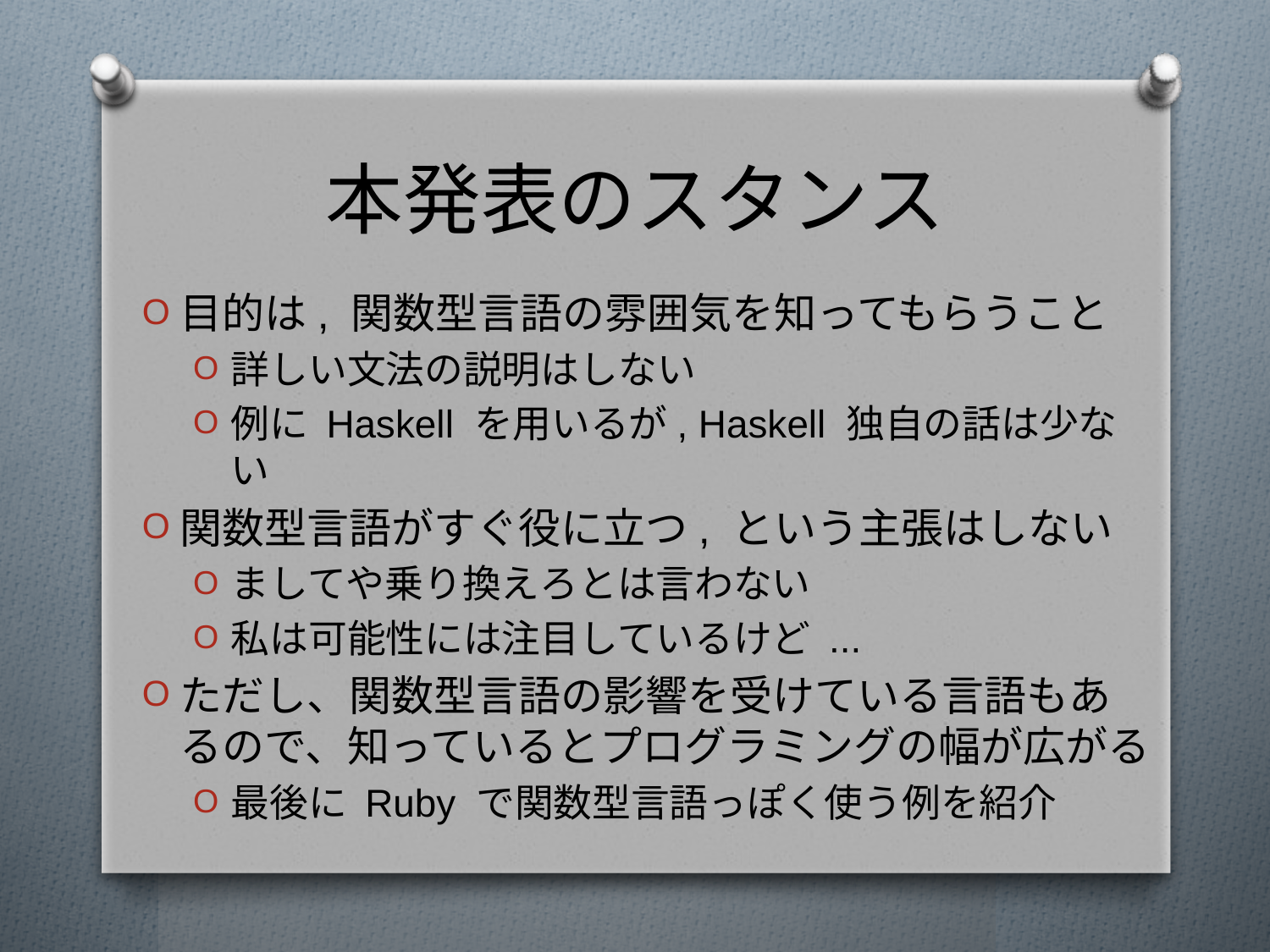

# 本発表のスタンス
目的は, 関数型言語の雰囲気を知ってもらうこと
詳しい文法の説明はしない
例に Haskell を用いるが, Haskell 独自の話は少ない
関数型言語がすぐ役に立つ, という主張はしない
ましてや乗り換えろとは言わない
私は可能性には注目しているけど ...
ただし、関数型言語の影響を受けている言語もあるので、知っているとプログラミングの幅が広がる
最後に Ruby で関数型言語っぽく使う例を紹介